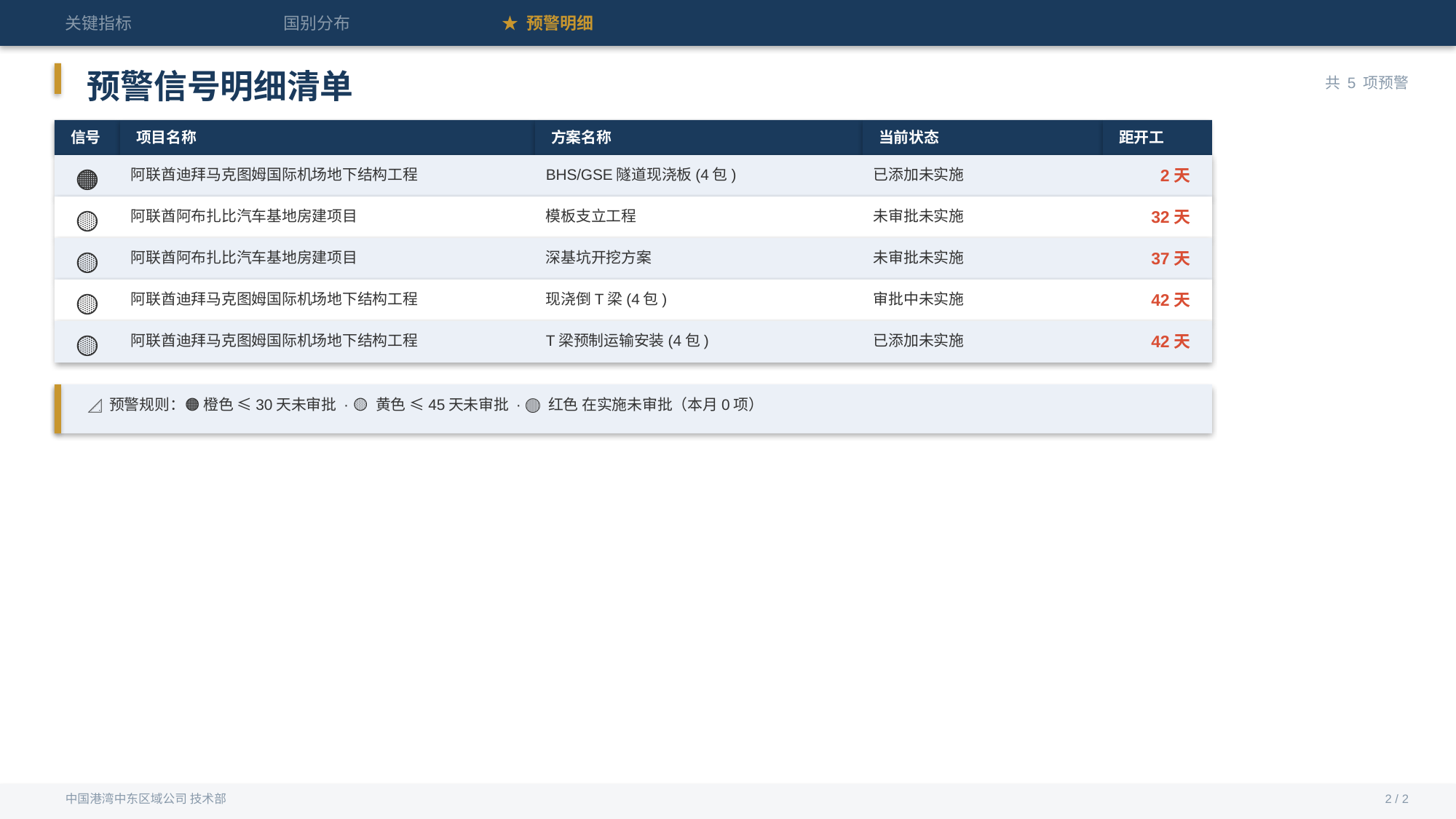

关键指标
国别分布
★ 预警明细
预警信号明细清单

共 5 项预警

信号
项目名称
方案名称
当前状态
距开工

🟠
阿联酋迪拜马克图姆国际机场地下结构工程
BHS/GSE隧道现浇板(4包)
已添加未实施
2天

🟡
阿联酋阿布扎比汽车基地房建项目
模板支立工程
未审批未实施
32天

🟡
阿联酋阿布扎比汽车基地房建项目
深基坑开挖方案
未审批未实施
37天

🟡
阿联酋迪拜马克图姆国际机场地下结构工程
现浇倒T梁(4包)
审批中未实施
42天

🟡
阿联酋迪拜马克图姆国际机场地下结构工程
T梁预制运输安装(4包)
已添加未实施
42天

📐 预警规则：🟠 橙色 ≤30天未审批 · 🟡 黄色 ≤45天未审批 · 🔴 红色 在实施未审批（本月0项）

中国港湾中东区域公司 技术部
2 / 2